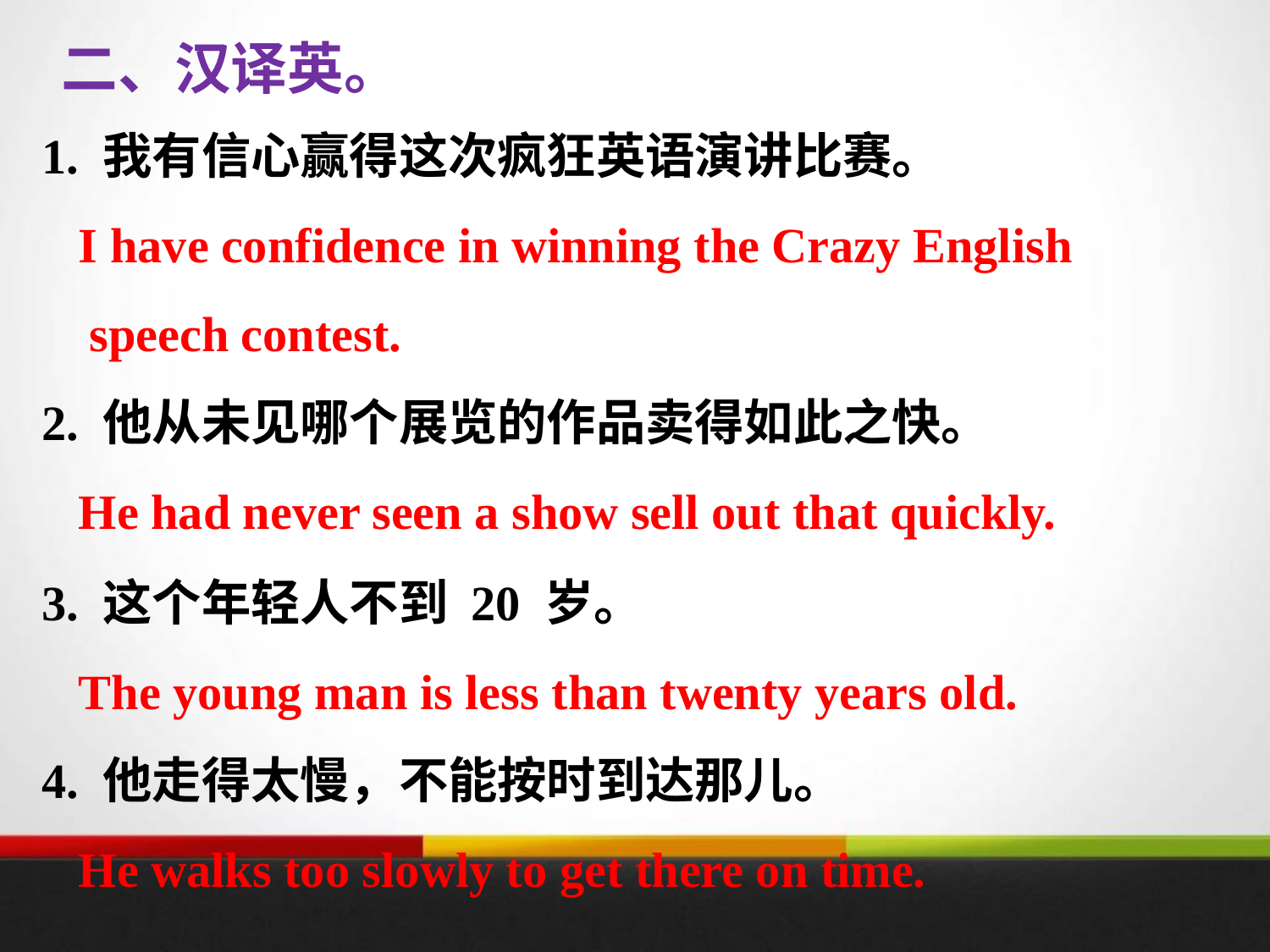

二、汉译英。
1. 我有信心赢得这次疯狂英语演讲比赛。
   I have confidence in winning the Crazy English speech contest.
2. 他从未见哪个展览的作品卖得如此之快。
   He had never seen a show sell out that quickly.
3. 这个年轻人不到 20 岁。
   The young man is less than twenty years old.
4. 他走得太慢，不能按时到达那儿。
   He walks too slowly to get there on time.